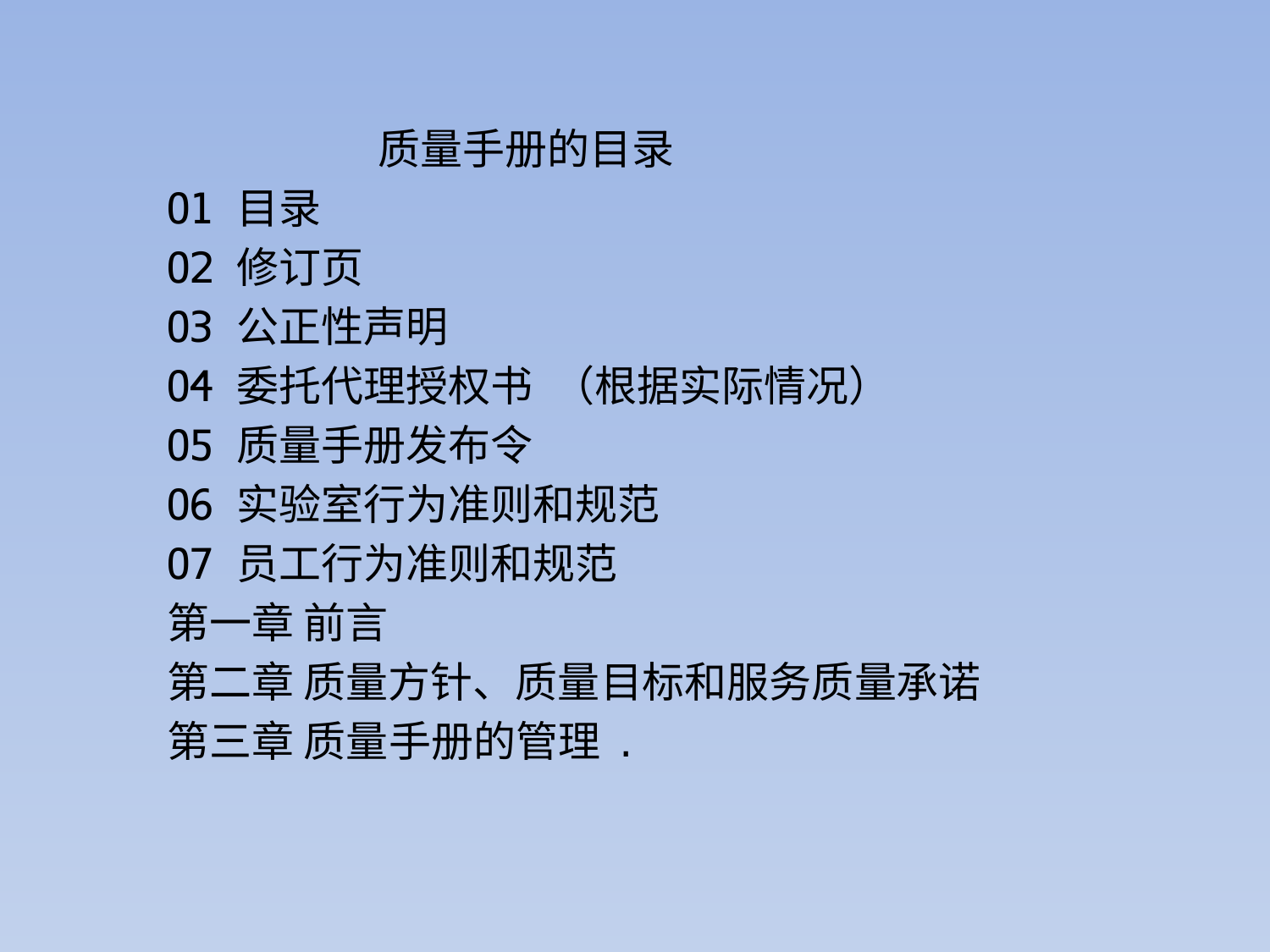

质量手册的目录
01 目录
02 修订页
03 公正性声明
04 委托代理授权书  （根据实际情况）
05 质量手册发布令
06 实验室行为准则和规范
07 员工行为准则和规范
第一章 前言
第二章 质量方针、质量目标和服务质量承诺
第三章 质量手册的管理 .